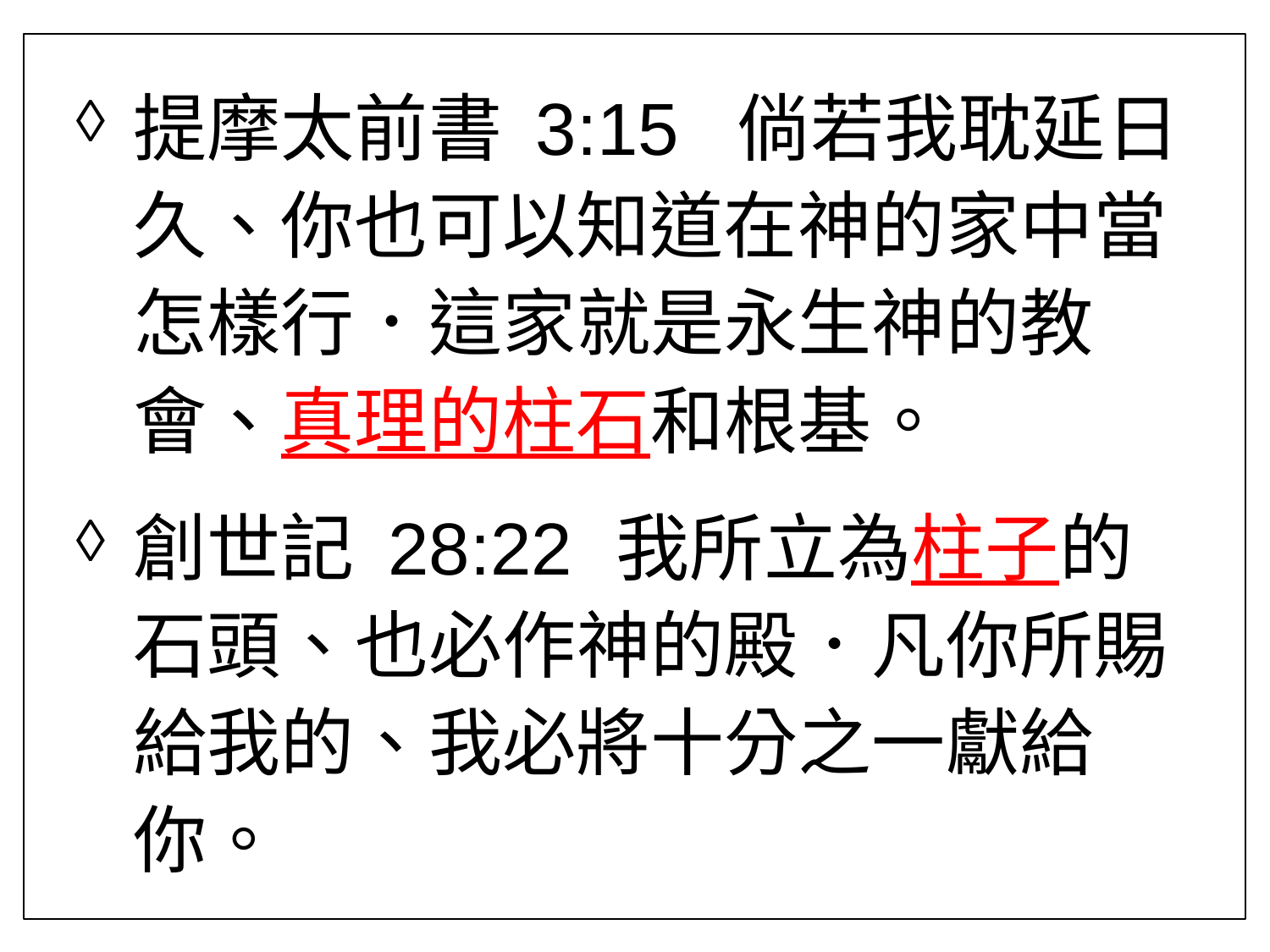

提摩太前書 3:15	倘若我耽延日久、你也可以知道在神的家中當怎樣行．這家就是永生神的教會、真理的柱石和根基。
創世記 28:22 	我所立為柱子的石頭、也必作神的殿．凡你所賜給我的、我必將十分之一獻給你。